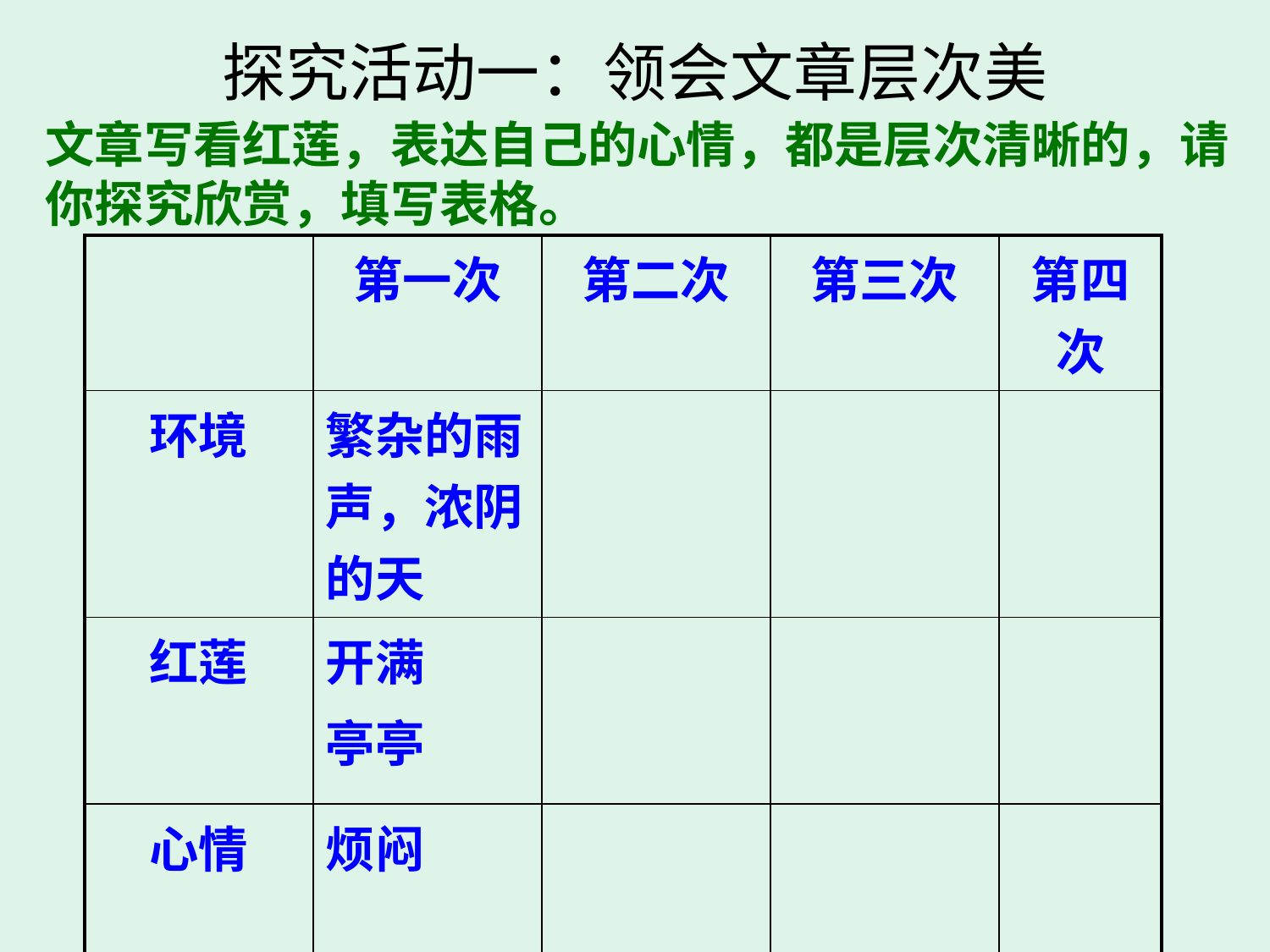

# 探究活动一：领会文章层次美
文章写看红莲，表达自己的心情，都是层次清晰的，请
你探究欣赏，填写表格。
|  | 第一次 | 第二次 | 第三次 | 第四次 |
| --- | --- | --- | --- | --- |
| 环境 | 繁杂的雨声，浓阴的天 |  |  |  |
| 红莲 | 开满 亭亭 |  |  |  |
| 心情 | 烦闷 |  |  |  |